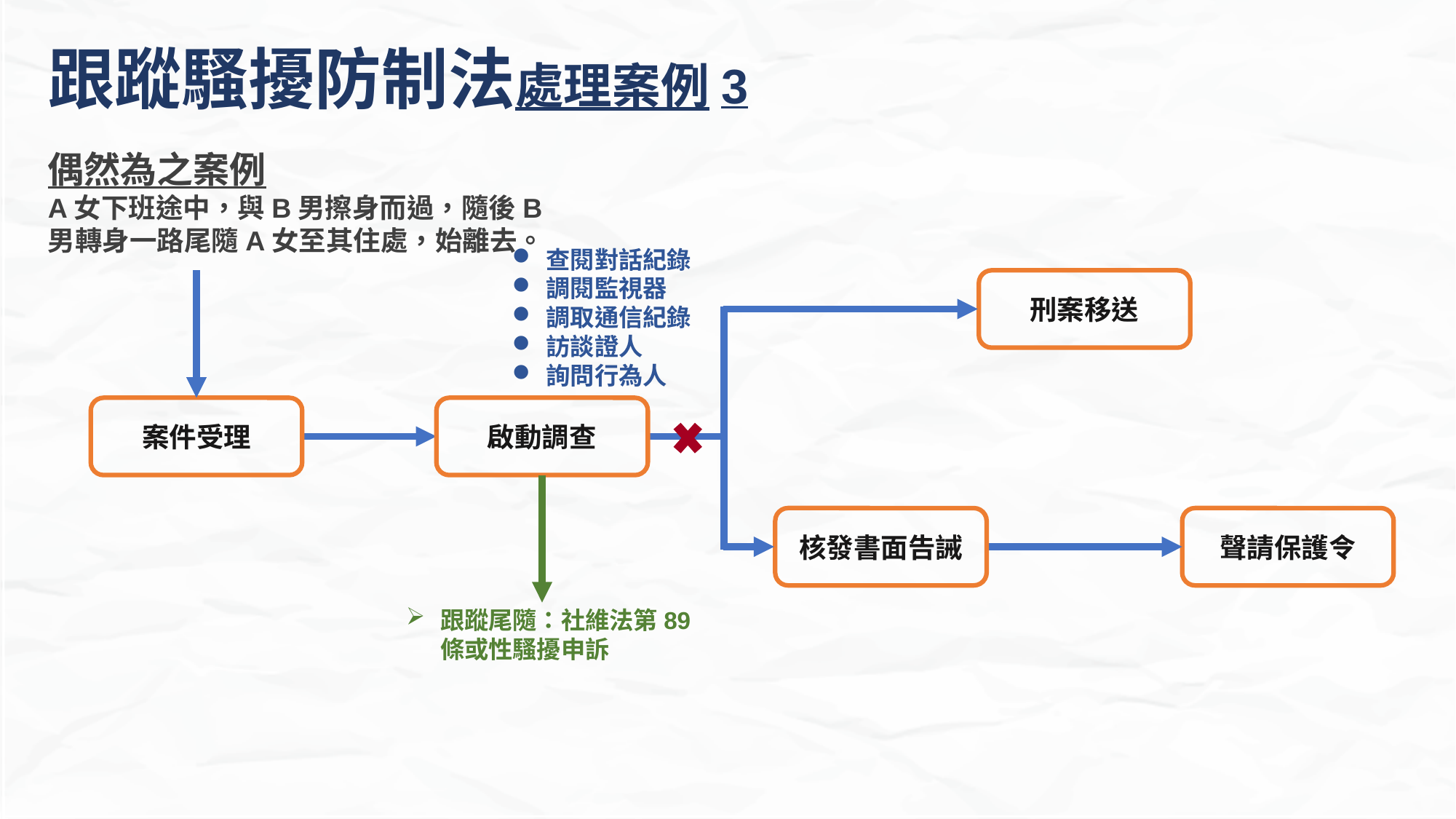

跟蹤騷擾防制法處理案例3
偶然為之案例
A女下班途中，與B男擦身而過，隨後B男轉身一路尾隨A女至其住處，始離去。
查閱對話紀錄
調閱監視器
調取通信紀錄
訪談證人
詢問行為人
刑案移送
案件受理
啟動調查
核發書面告誡
聲請保護令

跟蹤尾隨：社維法第89條或性騷擾申訴